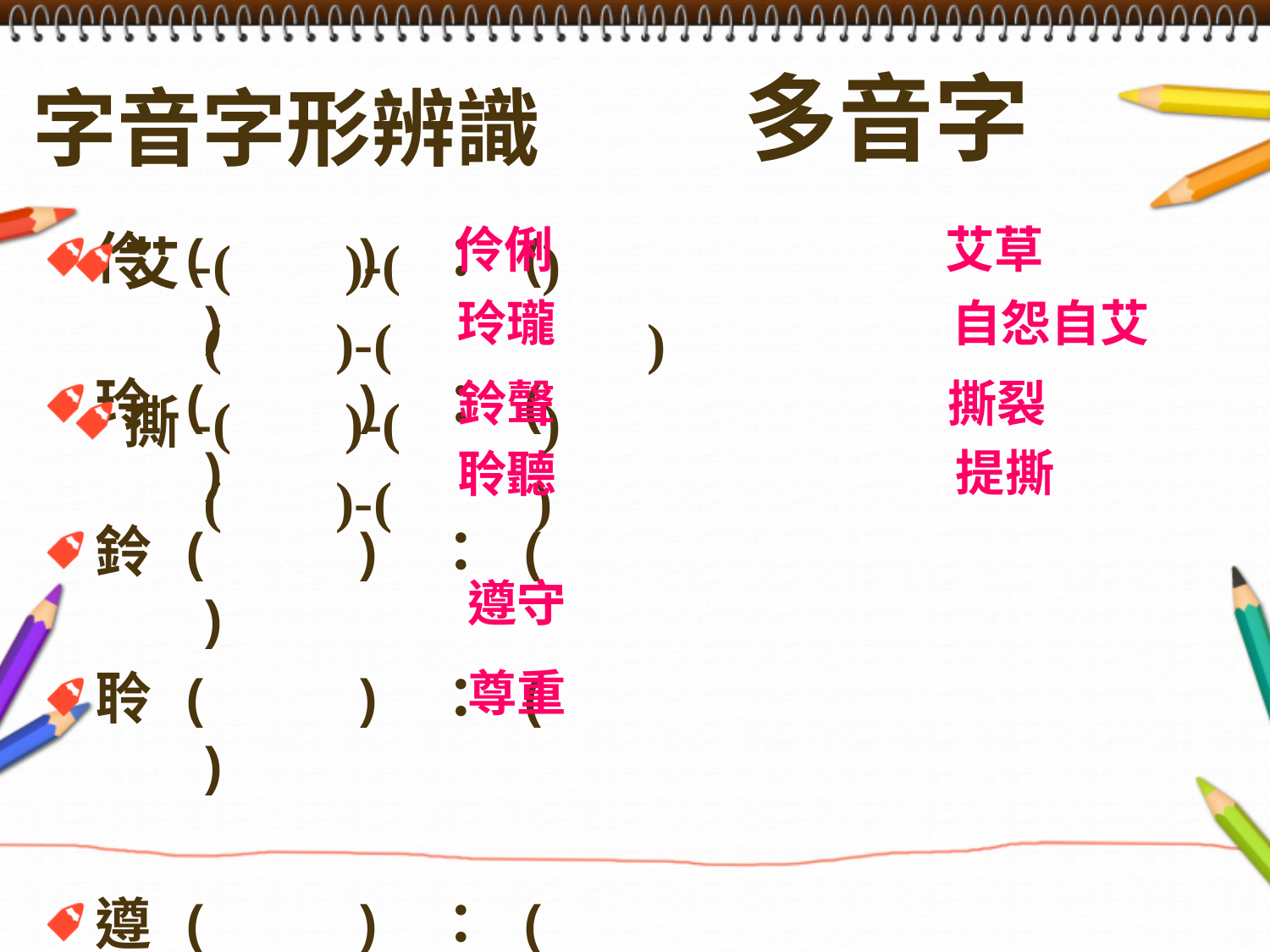

多音字
# 字音字形辨識
伶俐
艾草
伶 (　　) ： (      )
玲 (　　) ： (      )
鈴 (　　) ： (      )
聆 (　　) ： (      )

遵 (　　) ： (      )
尊 (　　) ： (      )
艾-(        )-(          )
         (        )-(                  )
撕-(        )-(          )
         (        )-(          )

玲瓏
自怨自艾
鈴聲
撕裂
提撕
聆聽
遵守
尊重